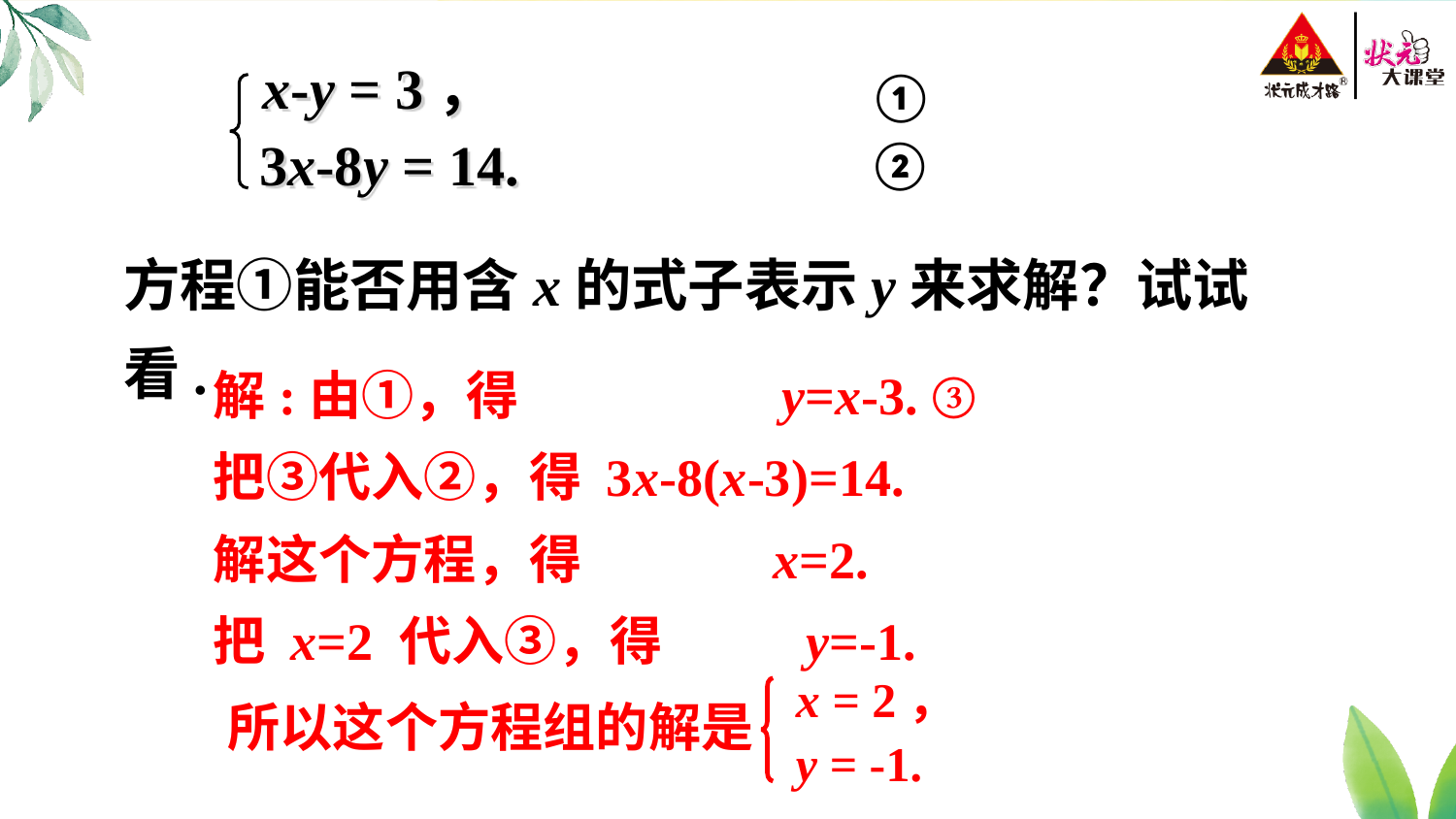

x-y = 3，

3x-8y = 14.
①
②
方程①能否用含x的式子表示y来求解？试试看.
解:由①，得                     y=x-3. ③
把③代入②，得 3x-8(x-3)=14.
解这个方程，得               x=2.
把 x=2 代入③，得           y=-1.
 x = 2，
 y = -1.

 所以这个方程组的解是